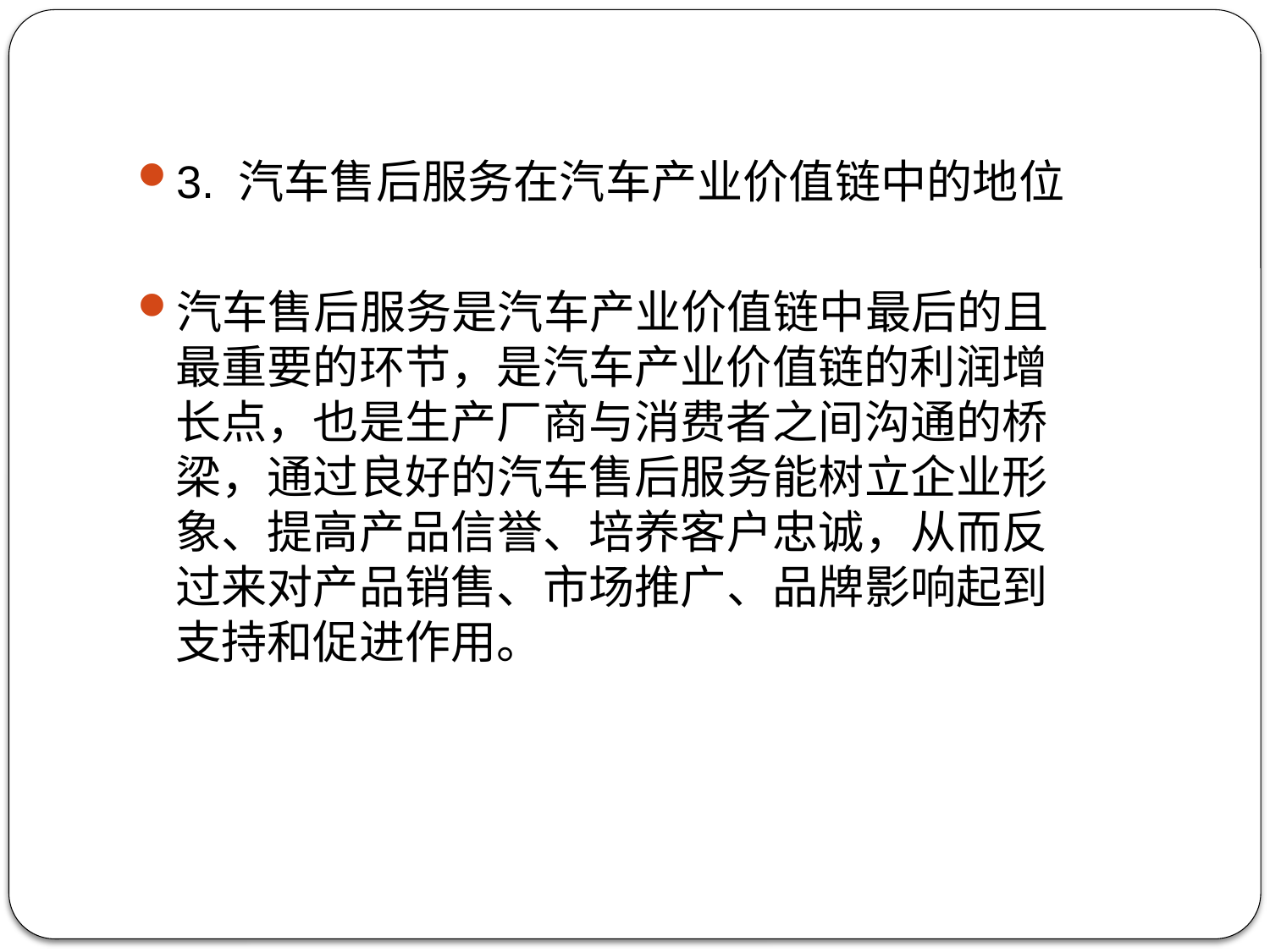

3. 汽车售后服务在汽车产业价值链中的地位

汽车售后服务是汽车产业价值链中最后的且最重要的环节，是汽车产业价值链的利润增长点，也是生产厂商与消费者之间沟通的桥梁，通过良好的汽车售后服务能树立企业形象、提高产品信誉、培养客户忠诚，从而反过来对产品销售、市场推广、品牌影响起到支持和促进作用。